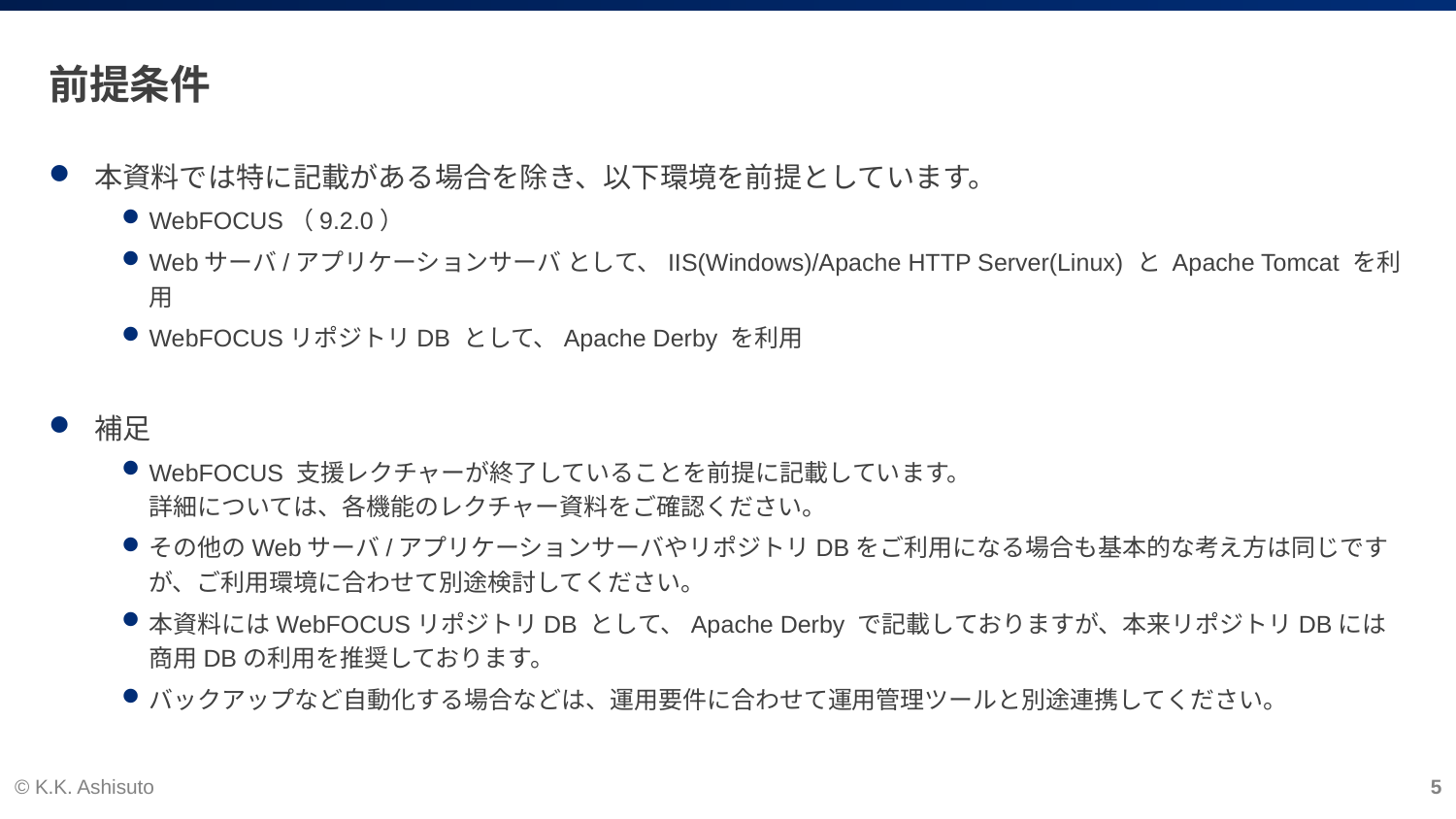

# 前提条件
本資料では特に記載がある場合を除き、以下環境を前提としています。
WebFOCUS（9.2.0）
Webサーバ/アプリケーションサーバ として、IIS(Windows)/Apache HTTP Server(Linux) と Apache Tomcat を利用
WebFOCUSリポジトリDB として、Apache Derby を利用

補足
WebFOCUS 支援レクチャーが終了していることを前提に記載しています。
詳細については、各機能のレクチャー資料をご確認ください。
その他のWebサーバ/アプリケーションサーバやリポジトリDBをご利用になる場合も基本的な考え方は同じですが、ご利用環境に合わせて別途検討してください。
本資料にはWebFOCUSリポジトリDB として、Apache Derby で記載しておりますが、本来リポジトリDBには商用DBの利用を推奨しております。
バックアップなど自動化する場合などは、運用要件に合わせて運用管理ツールと別途連携してください。

© K.K. Ashisuto
5